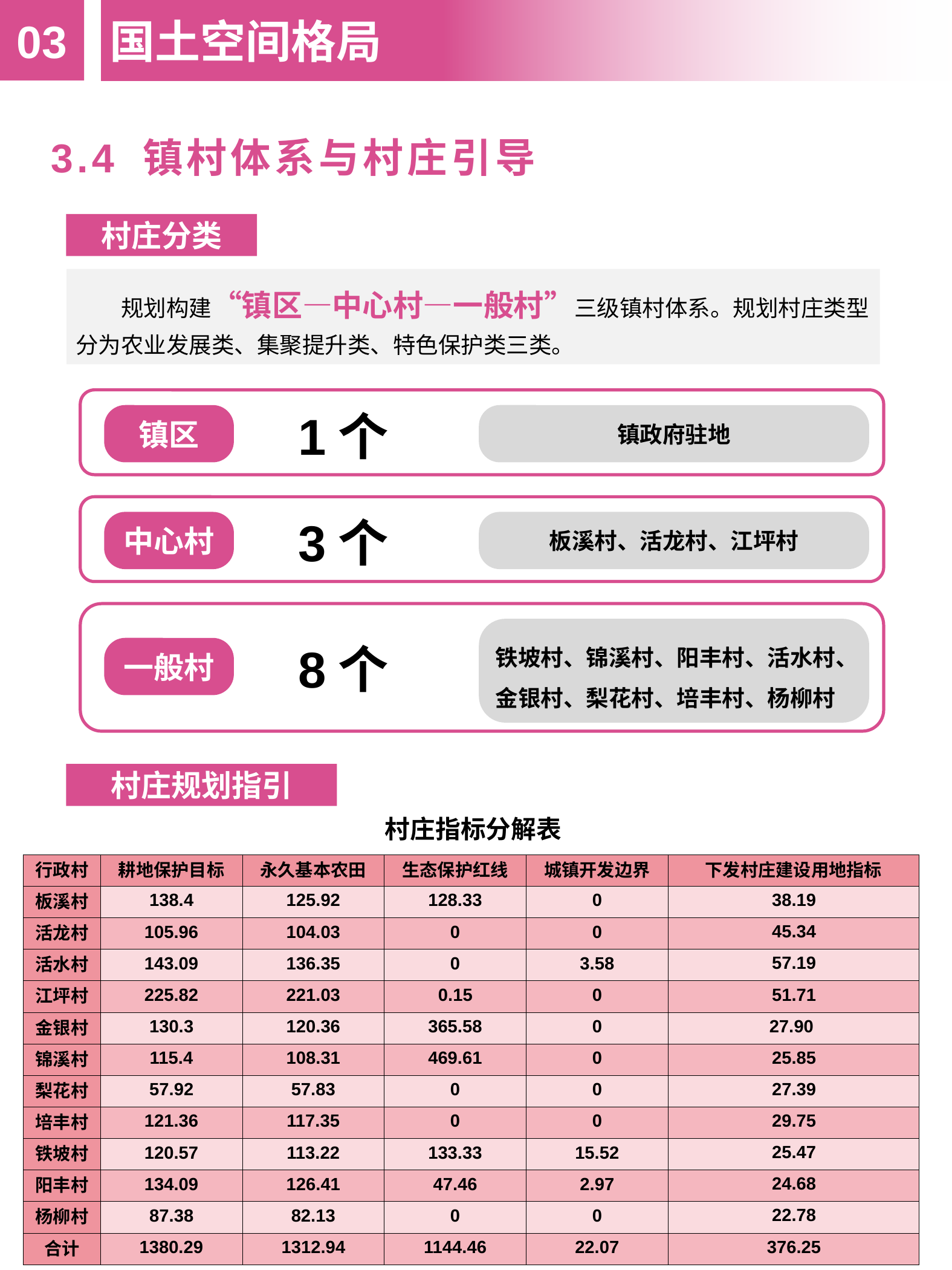

03
国土空间格局
3.4 镇村体系与村庄引导
村庄分类
规划构建“镇区—中心村—一般村”三级镇村体系。规划村庄类型分为农业发展类、集聚提升类、特色保护类三类。

1个
镇区
镇政府驻地

3个
中心村
板溪村、活龙村、江坪村

铁坡村、锦溪村、阳丰村、活水村、金银村、梨花村、培丰村、杨柳村
8个
一般村
村庄规划指引
村庄指标分解表
| 行政村 | 耕地保护目标 | 永久基本农田 | 生态保护红线 | 城镇开发边界 | 下发村庄建设用地指标 |
| --- | --- | --- | --- | --- | --- |
| 板溪村 | 138.4 | 125.92 | 128.33 | 0 | 38.19 |
| 活龙村 | 105.96 | 104.03 | 0 | 0 | 45.34 |
| 活水村 | 143.09 | 136.35 | 0 | 3.58 | 57.19 |
| 江坪村 | 225.82 | 221.03 | 0.15 | 0 | 51.71 |
| 金银村 | 130.3 | 120.36 | 365.58 | 0 | 27.90 |
| 锦溪村 | 115.4 | 108.31 | 469.61 | 0 | 25.85 |
| 梨花村 | 57.92 | 57.83 | 0 | 0 | 27.39 |
| 培丰村 | 121.36 | 117.35 | 0 | 0 | 29.75 |
| 铁坡村 | 120.57 | 113.22 | 133.33 | 15.52 | 25.47 |
| 阳丰村 | 134.09 | 126.41 | 47.46 | 2.97 | 24.68 |
| 杨柳村 | 87.38 | 82.13 | 0 | 0 | 22.78 |
| 合计 | 1380.29 | 1312.94 | 1144.46 | 22.07 | 376.25 |